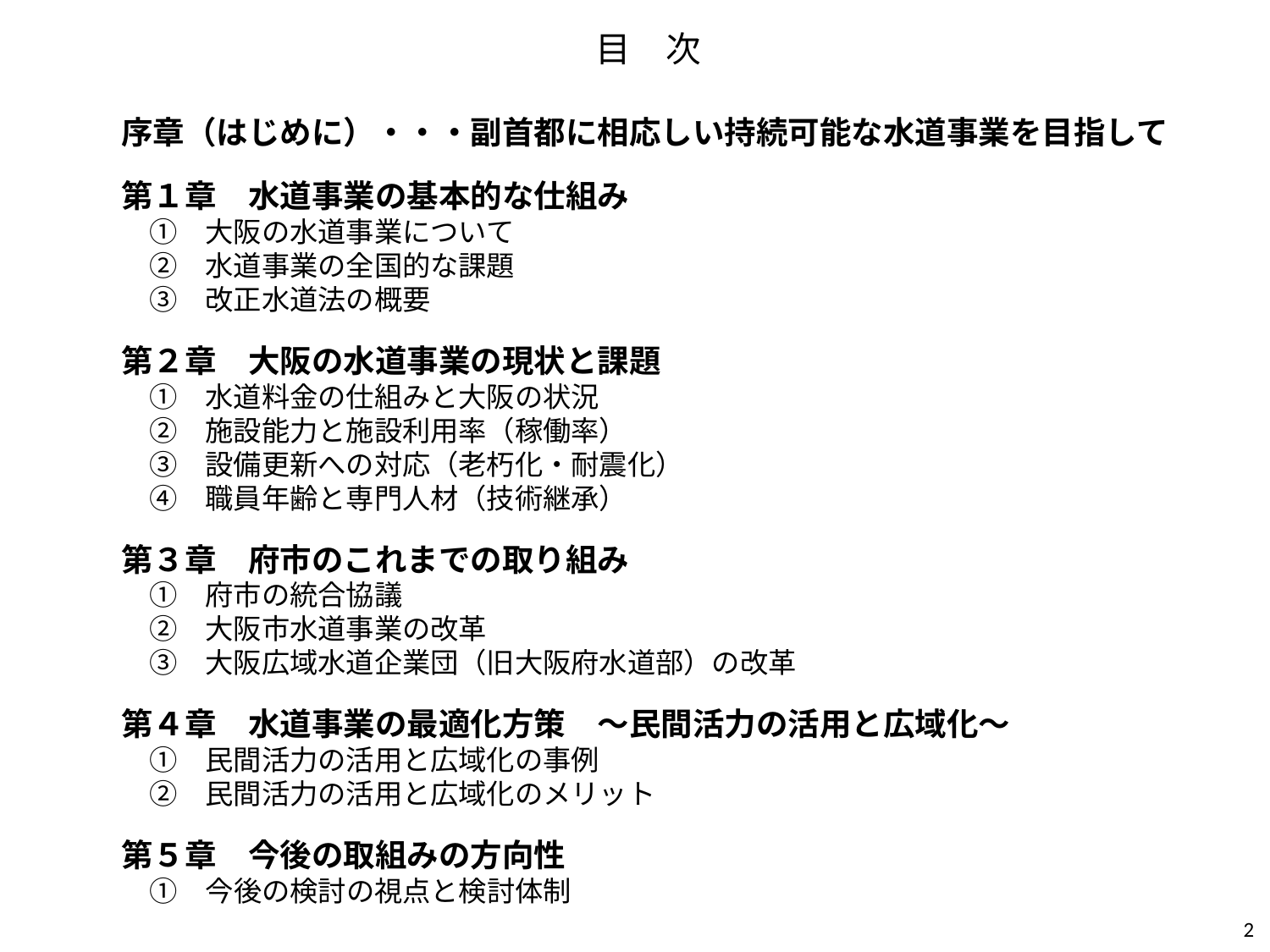

目　次
序章（はじめに）・・・副首都に相応しい持続可能な水道事業を目指して

第１章　水道事業の基本的な仕組み
　①　大阪の水道事業について
　②　水道事業の全国的な課題
　③　改正水道法の概要

第２章　大阪の水道事業の現状と課題
　①　水道料金の仕組みと大阪の状況
　②　施設能力と施設利用率（稼働率）
　③　設備更新への対応（老朽化・耐震化）
　④　職員年齢と専門人材（技術継承）

第３章　府市のこれまでの取り組み
　①　府市の統合協議
　②　大阪市水道事業の改革
　③　大阪広域水道企業団（旧大阪府水道部）の改革

第４章　水道事業の最適化方策　～民間活力の活用と広域化～
　①　民間活力の活用と広域化の事例
　②　民間活力の活用と広域化のメリット

第５章　今後の取組みの方向性
　①　今後の検討の視点と検討体制
2